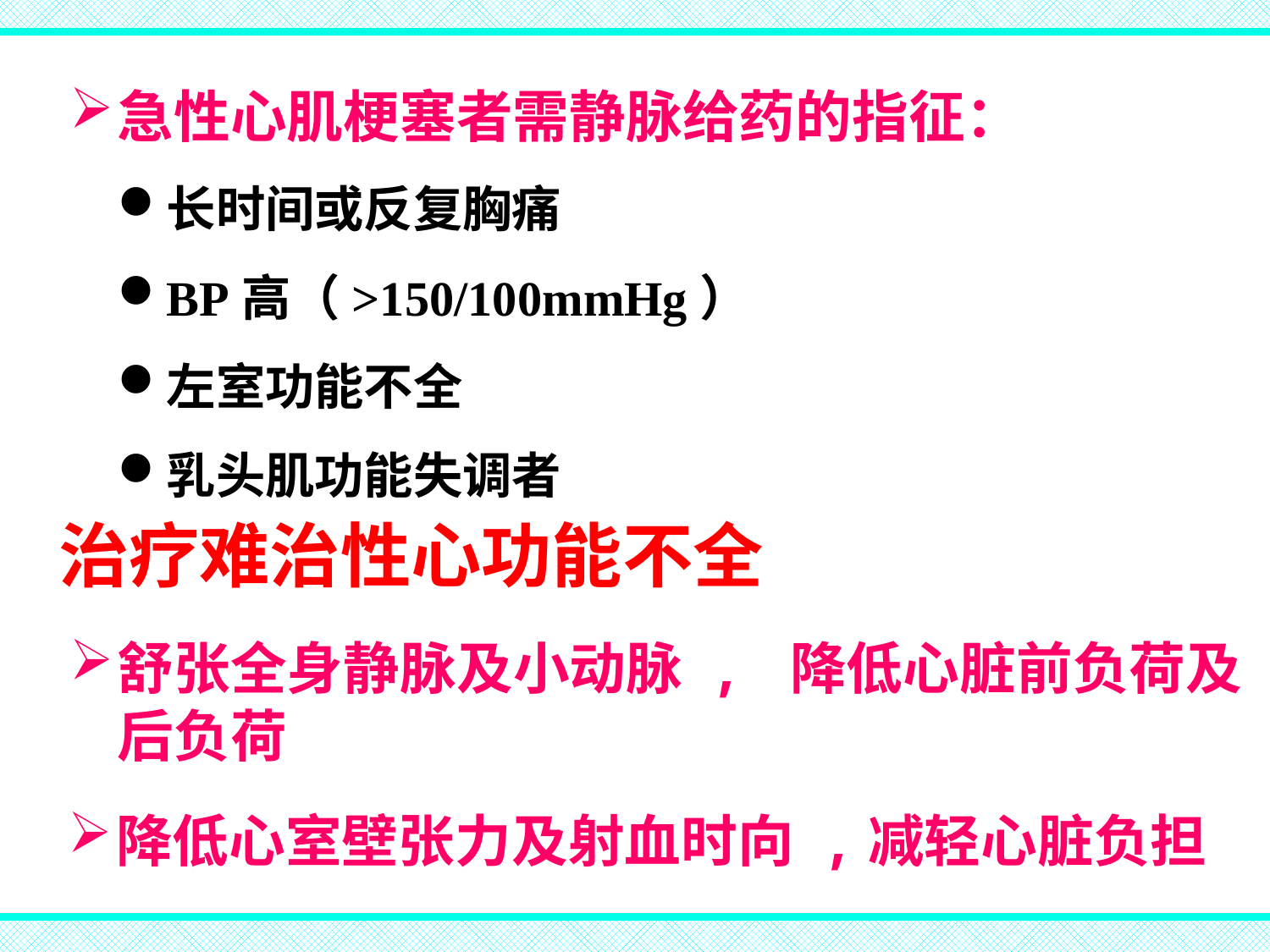

急性心肌梗塞者需静脉给药的指征：
长时间或反复胸痛
BP高（>150/100mmHg）
左室功能不全
乳头肌功能失调者
治疗难治性心功能不全
舒张全身静脉及小动脉 , 降低心脏前负荷及后负荷
降低心室壁张力及射血时向 ,减轻心脏负担